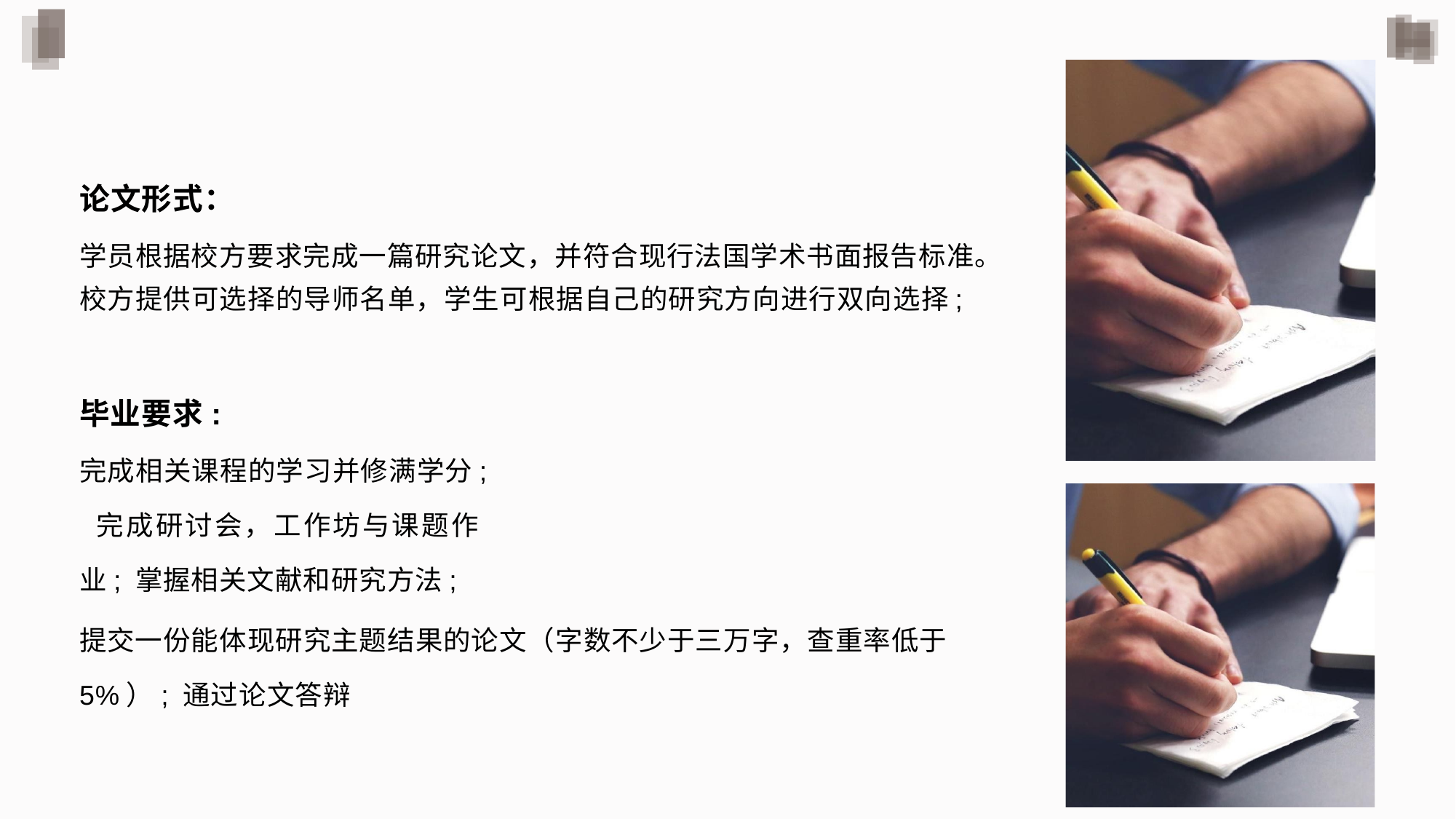

# 论文形式：
学员根据校方要求完成一篇研究论文，并符合现行法国学术书面报告标准。
校方提供可选择的导师名单，学生可根据自己的研究方向进行双向选择;

毕业要求:
完成相关课程的学习并修满学分; 完成研讨会，工作坊与课题作业; 掌握相关文献和研究方法;
提交一份能体现研究主题结果的论文（字数不少于三万字，查重率低于5%）; 通过论文答辩